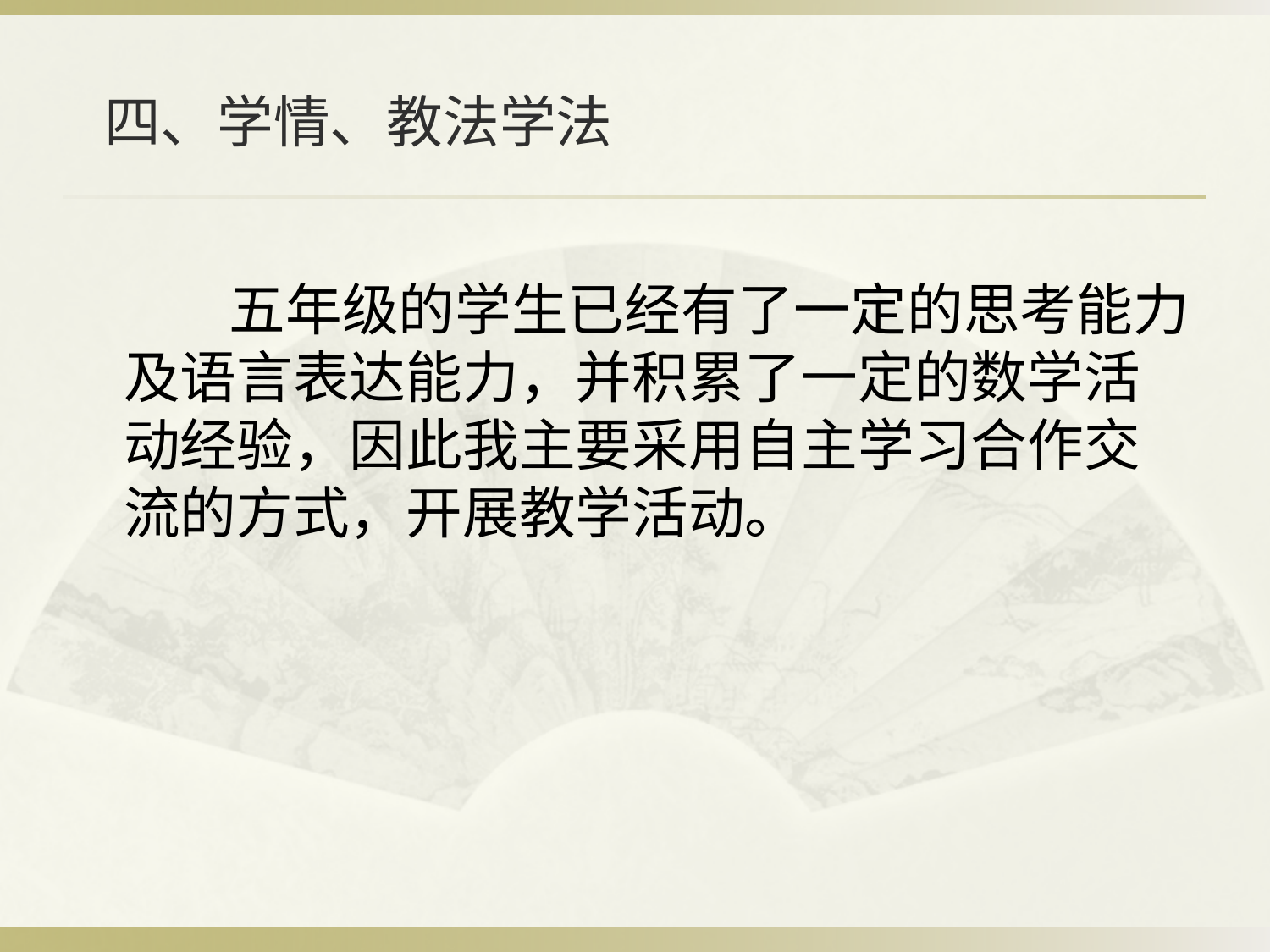

# 四、学情、教法学法
           五年级的学生已经有了一定的思考能力及语言表达能力，并积累了一定的数学活动经验，因此我主要采用自主学习合作交流的方式，开展教学活动。